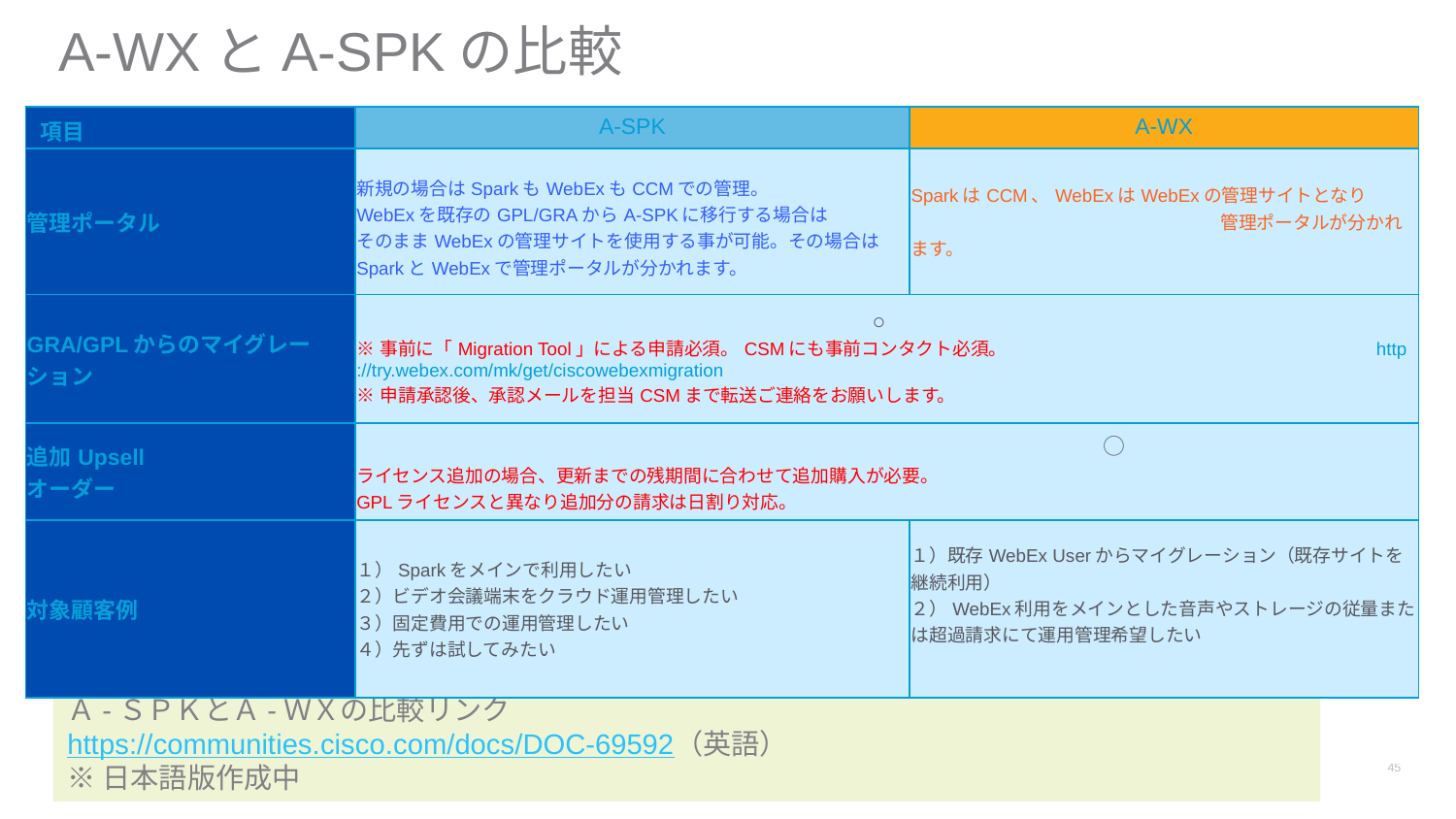

A-WXとA-SPKの比較
| 項目 | A-SPK | A-WX |
| --- | --- | --- |
| 管理ポータル | 新規の場合はSparkもWebExもCCMでの管理。 WebExを既存のGPL/GRAからA-SPKに移行する場合は そのままWebExの管理サイトを使用する事が可能。その場合はSparkとWebExで管理ポータルが分かれます。 | SparkはCCM、WebExはWebExの管理サイトとなり　　　　　　　　　　　　　　　　　　　管理ポータルが分かれます。 |
| GRA/GPLからのマイグレーション | ○ ※事前に「Migration Tool」による申請必須。CSMにも事前コンタクト必須。　　　　　　　　　　　　　　　　　　　　http://try.webex.com/mk/get/ciscowebexmigration ※申請承認後、承認メールを担当CSMまで転送ご連絡をお願いします。 |  |
| 追加Upsell オーダー | ○ ライセンス追加の場合、更新までの残期間に合わせて追加購入が必要。 GPLライセンスと異なり追加分の請求は日割り対応。 |  |
| 対象顧客例 | １）Sparkをメインで利用したい ２）ビデオ会議端末をクラウド運用管理したい ３）固定費用での運用管理したい ４）先ずは試してみたい | １）既存WebEx Userからマイグレーション（既存サイトを継続利用） ２）WebEx利用をメインとした音声やストレージの従量または超過請求にて運用管理希望したい |
Ａ-ＳＰＫとＡ-ＷＸの比較リンク
https://communities.cisco.com/docs/DOC-69592（英語）
※日本語版作成中